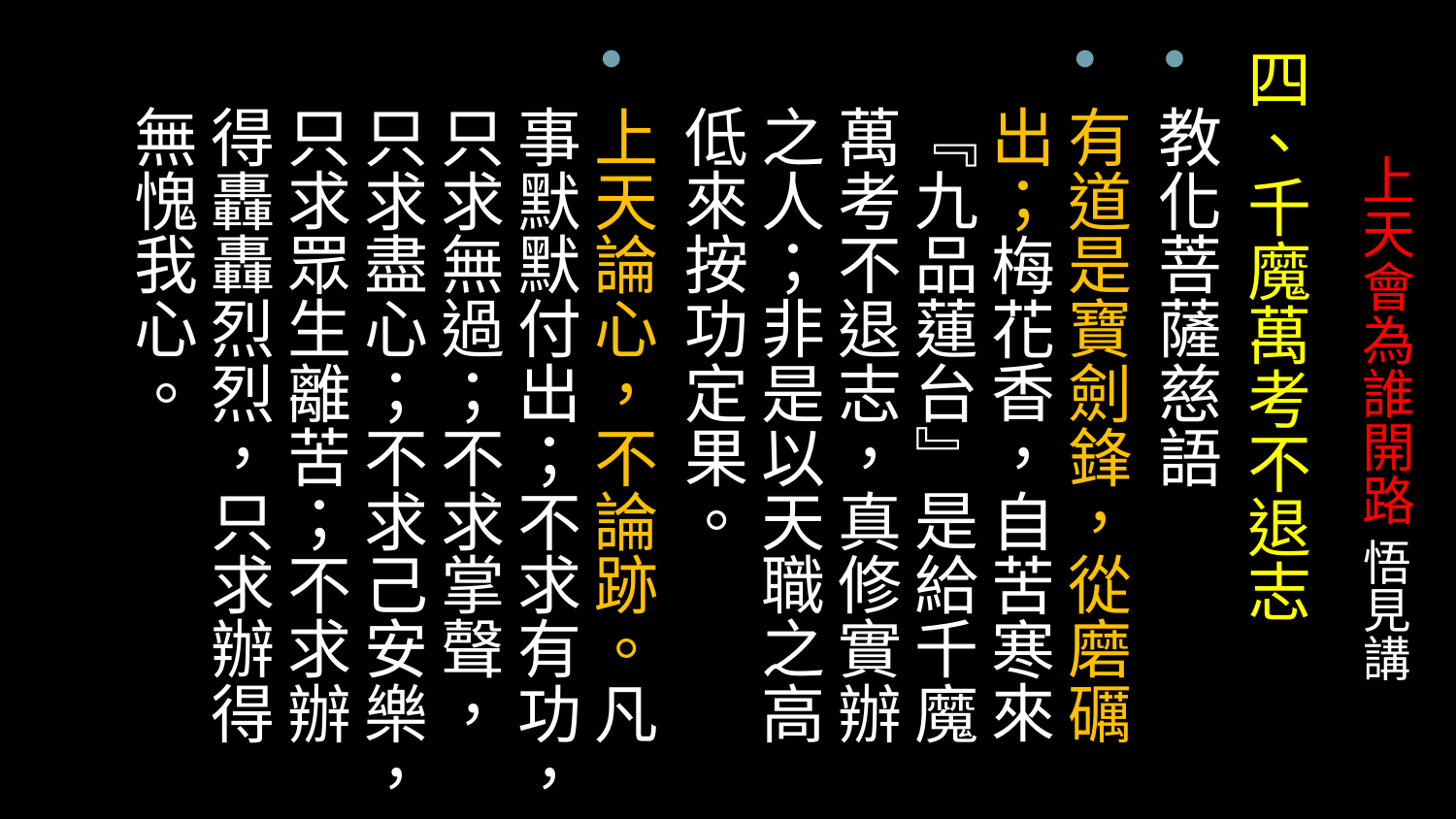

四、千魔萬考不退志
教化菩薩慈語
有道是寶劍鋒，從磨礪出；梅花香，自苦寒來『九品蓮台』是給千魔萬考不退志，真修實辦之人；非是以天職之高低來按功定果。
上天論心，不論跡。凡事默默付出；不求有功，只求無過；不求掌聲，只求盡心；不求己安樂，只求眾生離苦；不求辦得轟轟烈烈，只求辦得無愧我心。

# 上天會為誰開路 悟見講